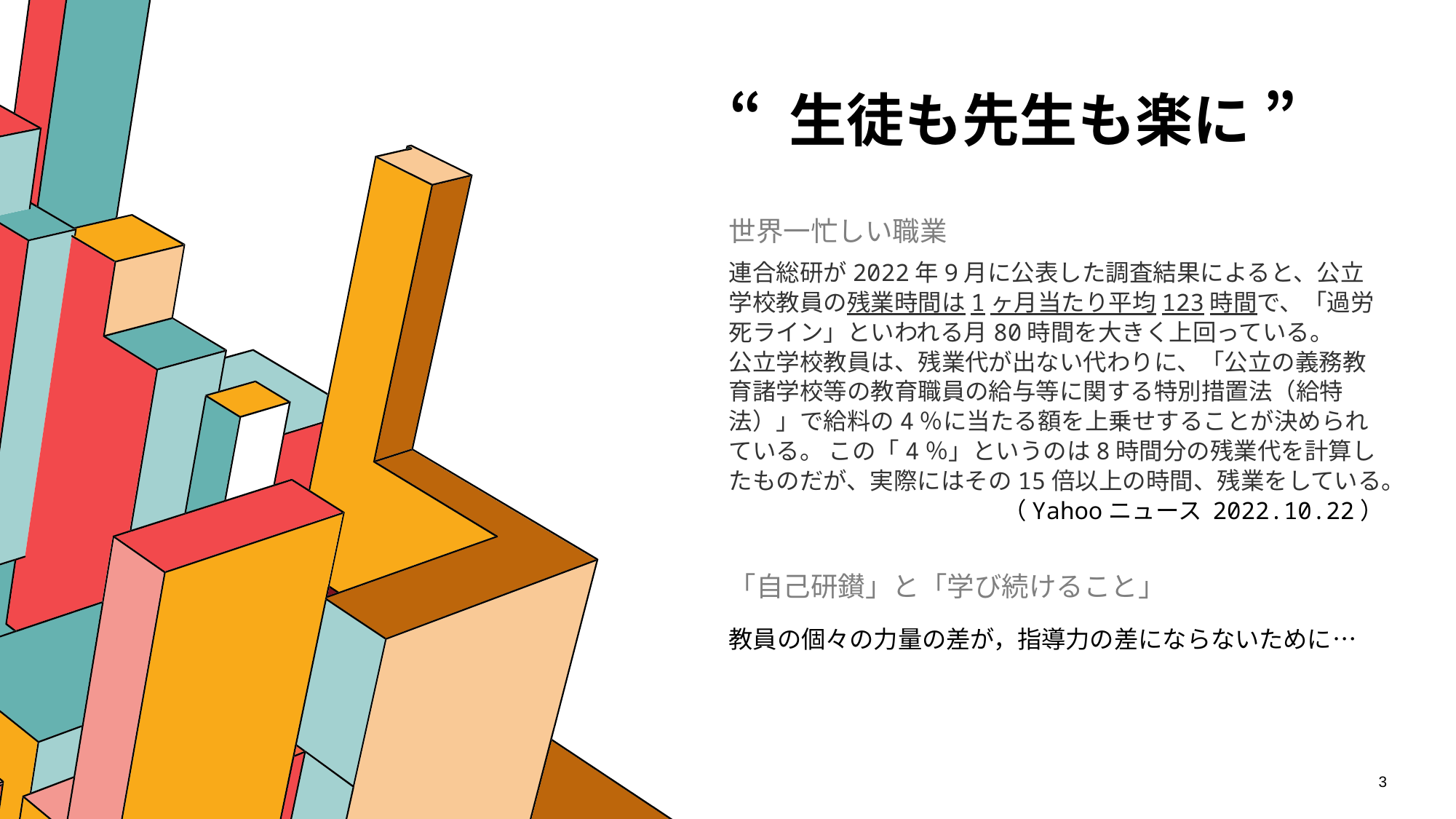

# “ 生徒も先生も楽に ”
世界一忙しい職業
連合総研が2022年9月に公表した調査結果によると、公立学校教員の残業時間は1ヶ月当たり平均123時間で、「過労死ライン」といわれる月80時間を大きく上回っている。
公立学校教員は、残業代が出ない代わりに、「公立の義務教育諸学校等の教育職員の給与等に関する特別措置法（給特法）」で給料の4％に当たる額を上乗せすることが決められている。 この「4％」というのは8時間分の残業代を計算したものだが、実際にはその15倍以上の時間、残業をしている。
（Yahooニュース 2022.10.22）
「自己研鑚」と「学び続けること」
教員の個々の力量の差が，指導力の差にならないために…
3